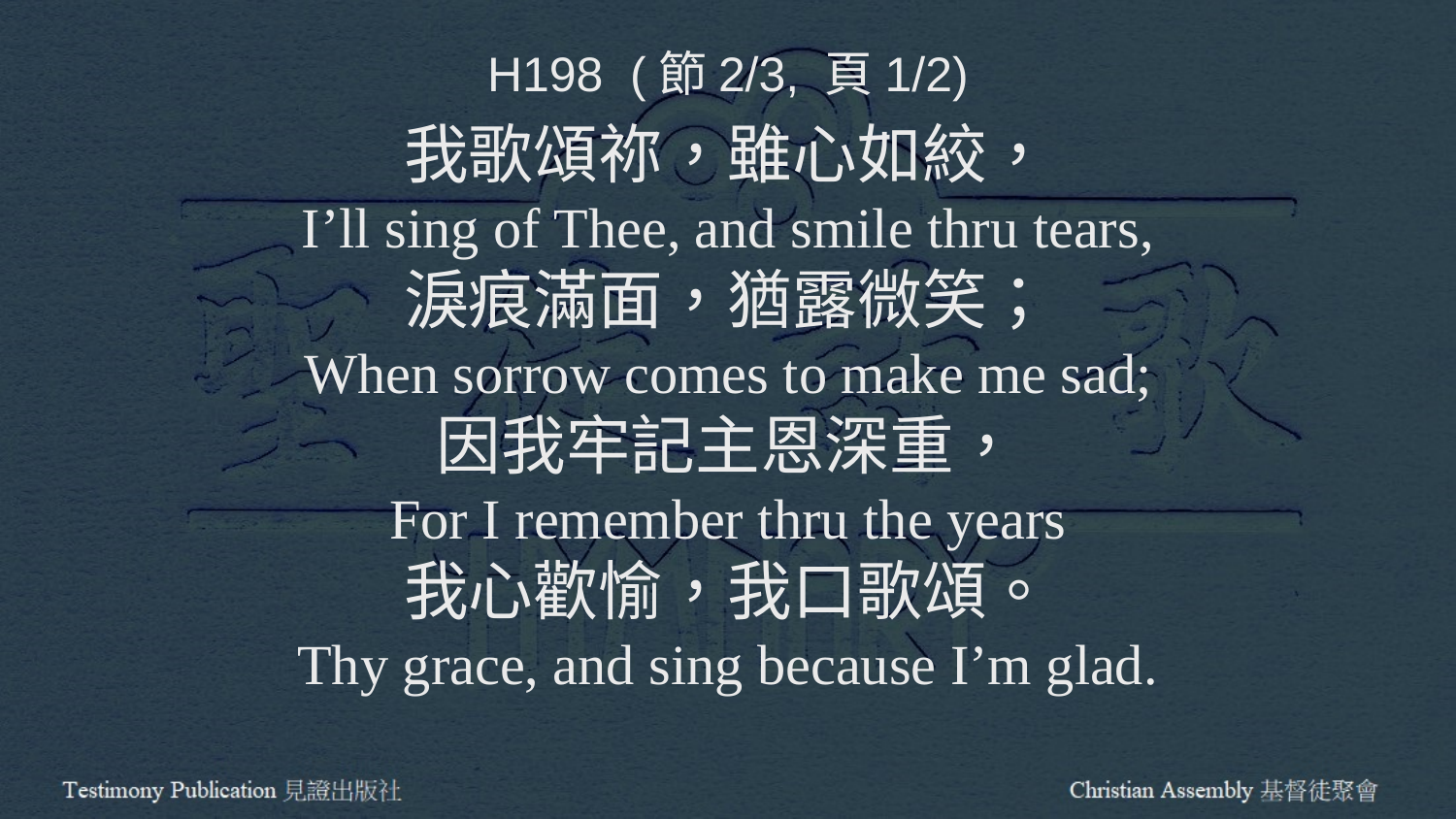

H198  (節2/3, 頁1/2)
我歌頌祢，雖心如絞，
I’ll sing of Thee, and smile thru tears,
淚痕滿面，猶露微笑；
When sorrow comes to make me sad;
因我牢記主恩深重，
For I remember thru the years
我心歡愉，我口歌頌。
Thy grace, and sing because I’m glad.